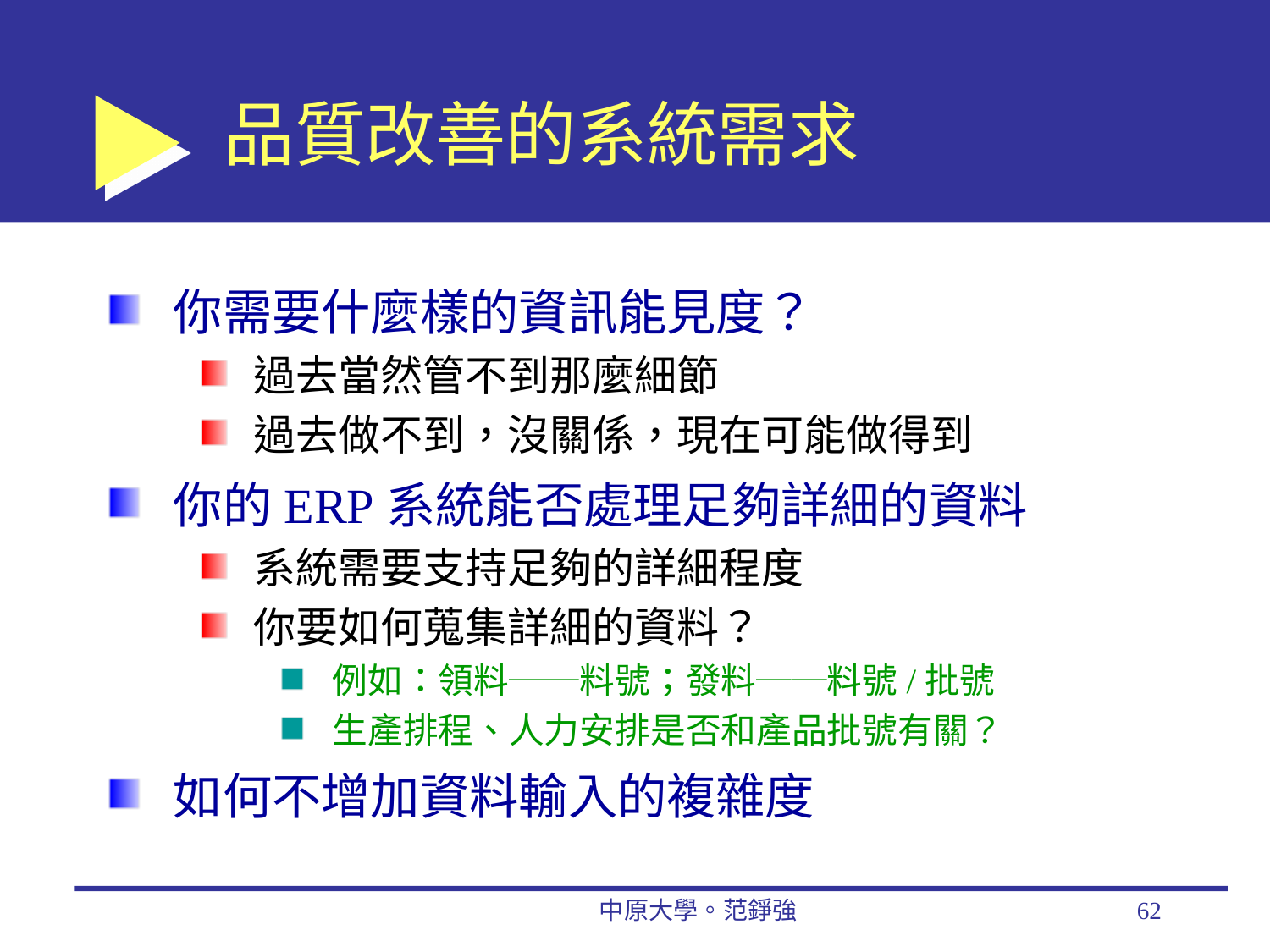

# 品質改善的系統需求
你需要什麼樣的資訊能見度？
過去當然管不到那麼細節
過去做不到，沒關係，現在可能做得到
你的ERP系統能否處理足夠詳細的資料
系統需要支持足夠的詳細程度
你要如何蒐集詳細的資料？
例如：領料──料號；發料──料號/批號
生產排程、人力安排是否和產品批號有關？
如何不增加資料輸入的複雜度
中原大學。范錚強
62